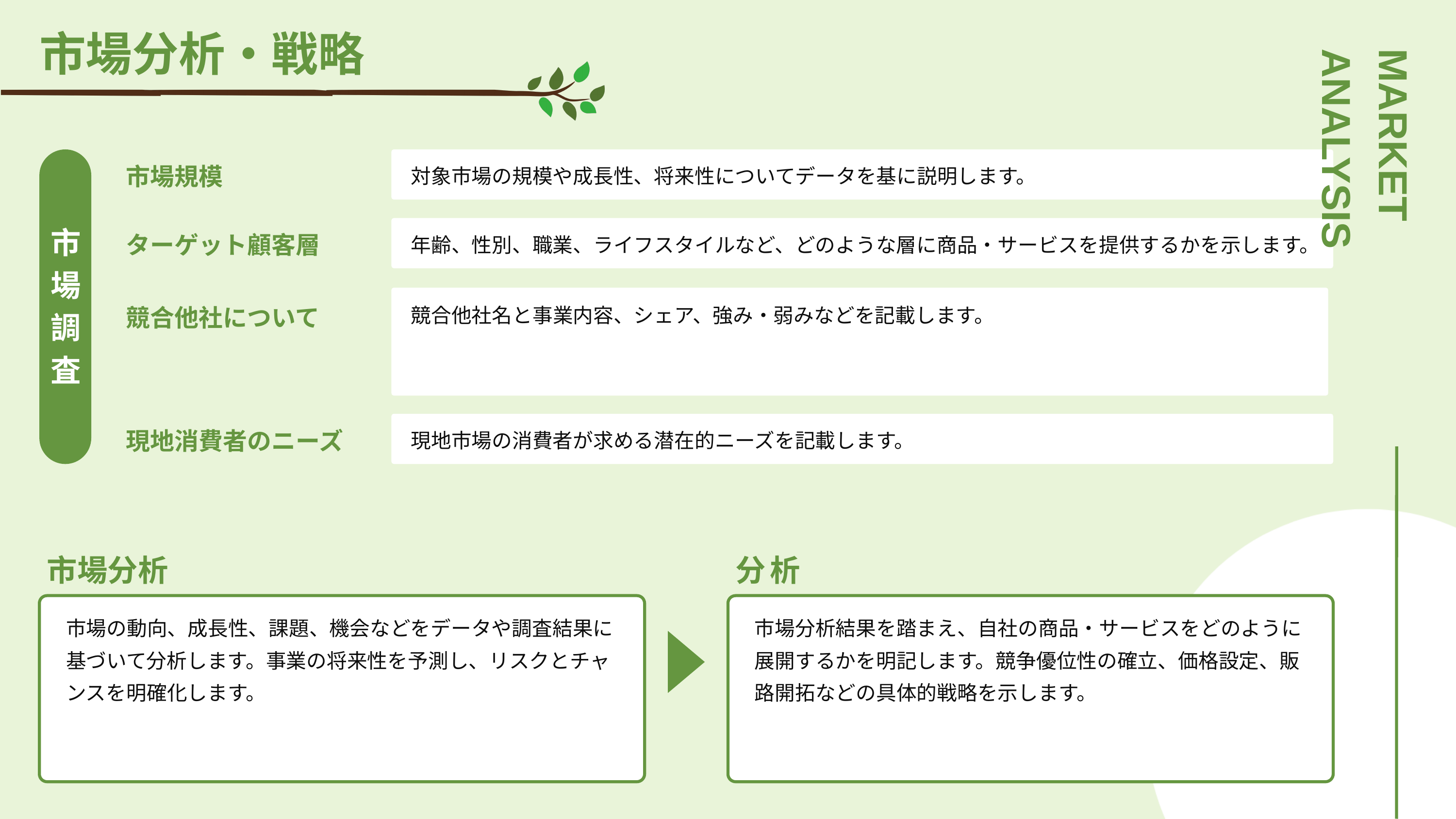

市場分析・戦略

市場規模
対象市場の規模や成長性、将来性についてデータを基に説明します。
MARKET ANALYSIS
市場調査

ターゲット顧客層
年齢、性別、職業、ライフスタイルなど、どのような層に商品・サービスを提供するかを示します。

競合他社について
競合他社名と事業内容、シェア、強み・弱みなどを記載します。

現地消費者のニーズ
現地市場の消費者が求める潜在的ニーズを記載します。

市場分析
分析

市場の動向、成長性、課題、機会などをデータや調査結果に基づいて分析します。事業の将来性を予測し、リスクとチャンスを明確化します。

市場分析結果を踏まえ、自社の商品・サービスをどのように展開するかを明記します。競争優位性の確立、価格設定、販路開拓などの具体的戦略を示します。